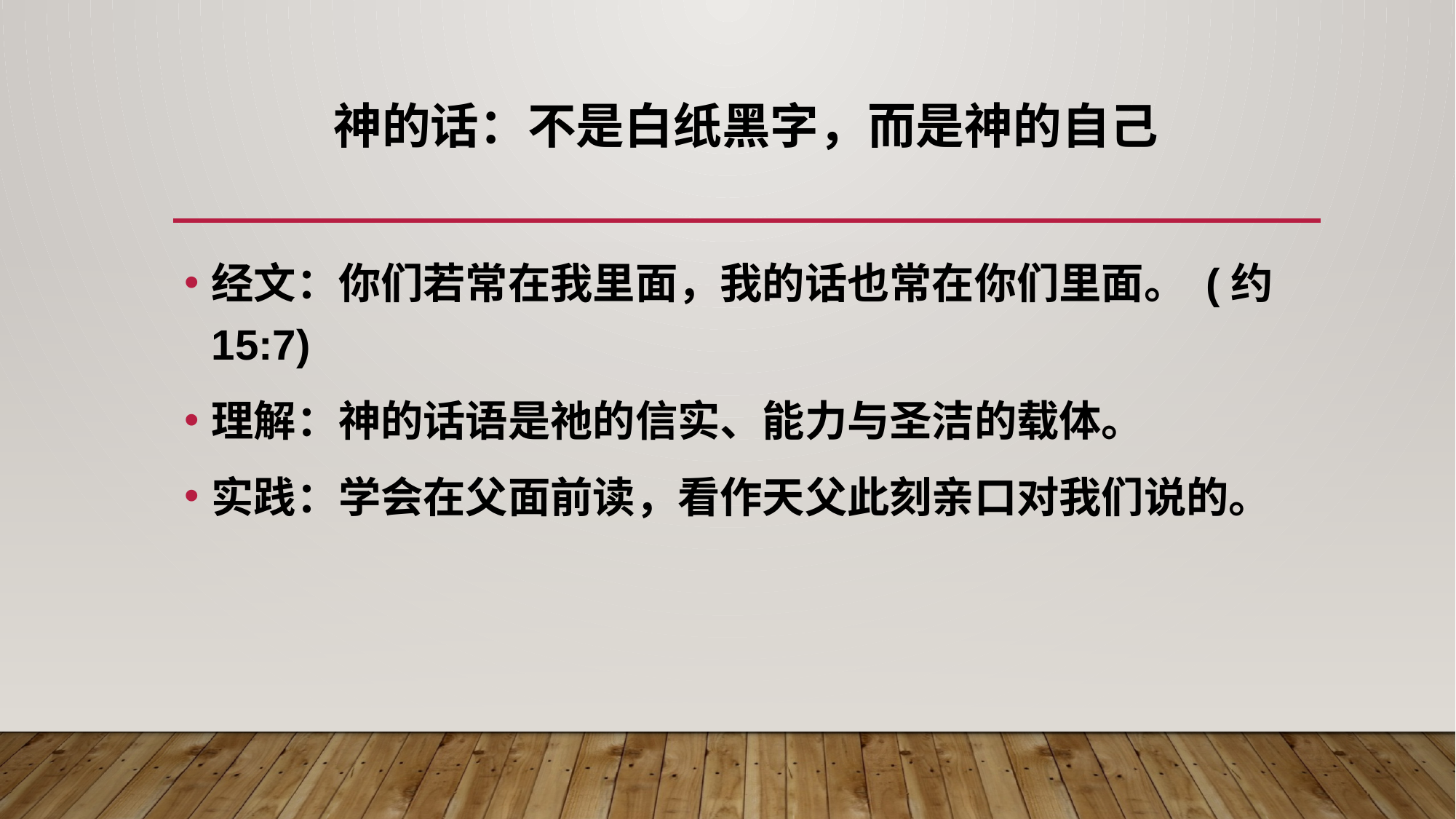

# 神的话：不是白纸黑字，而是神的自己
经文：你们若常在我里面，我的话也常在你们里面。 (约 15:7)
理解：神的话语是祂的信实、能力与圣洁的载体。
实践：学会在父面前读，看作天父此刻亲口对我们说的。